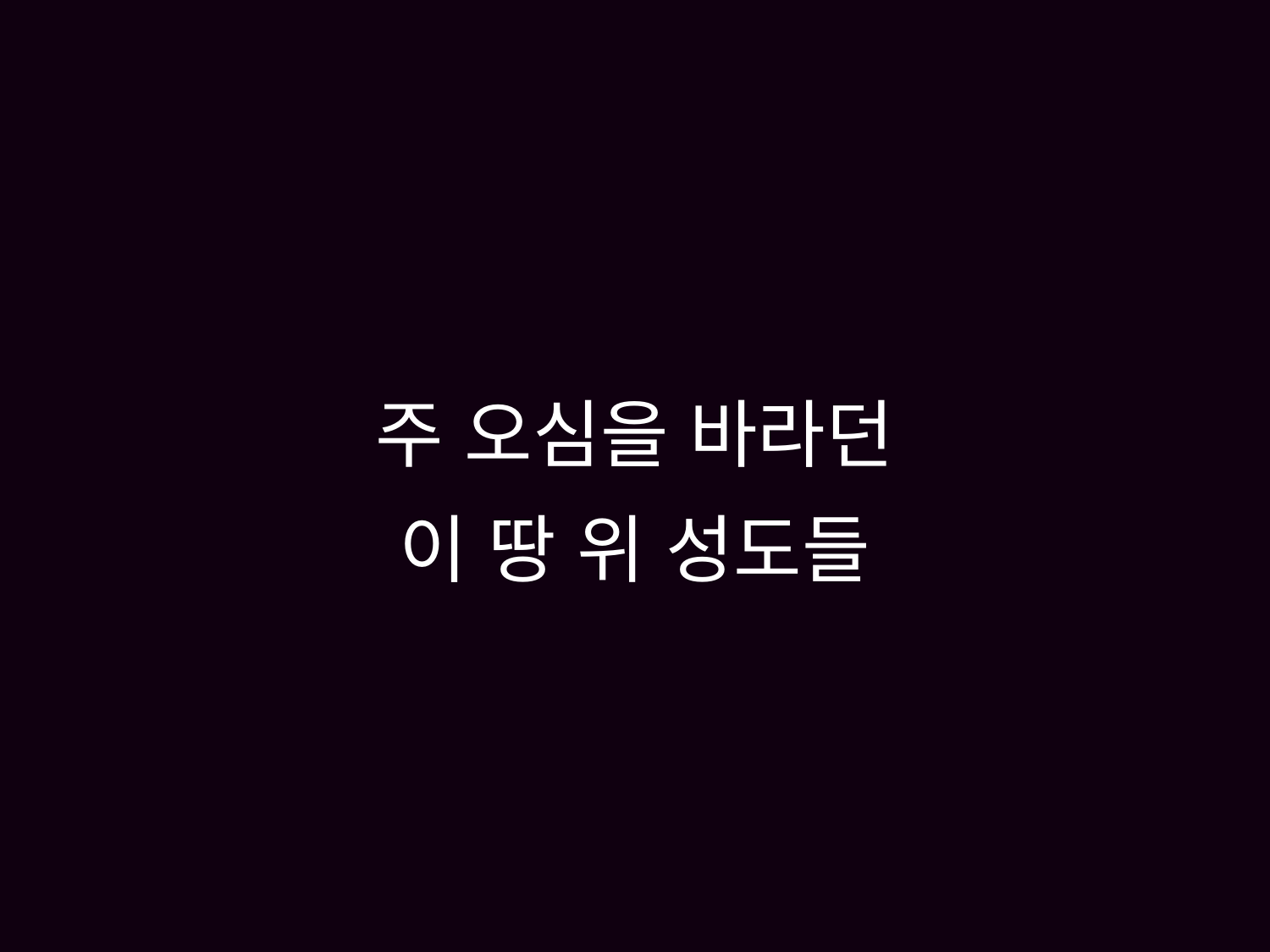

# 주 오심을 바라던 이 땅 위 성도들